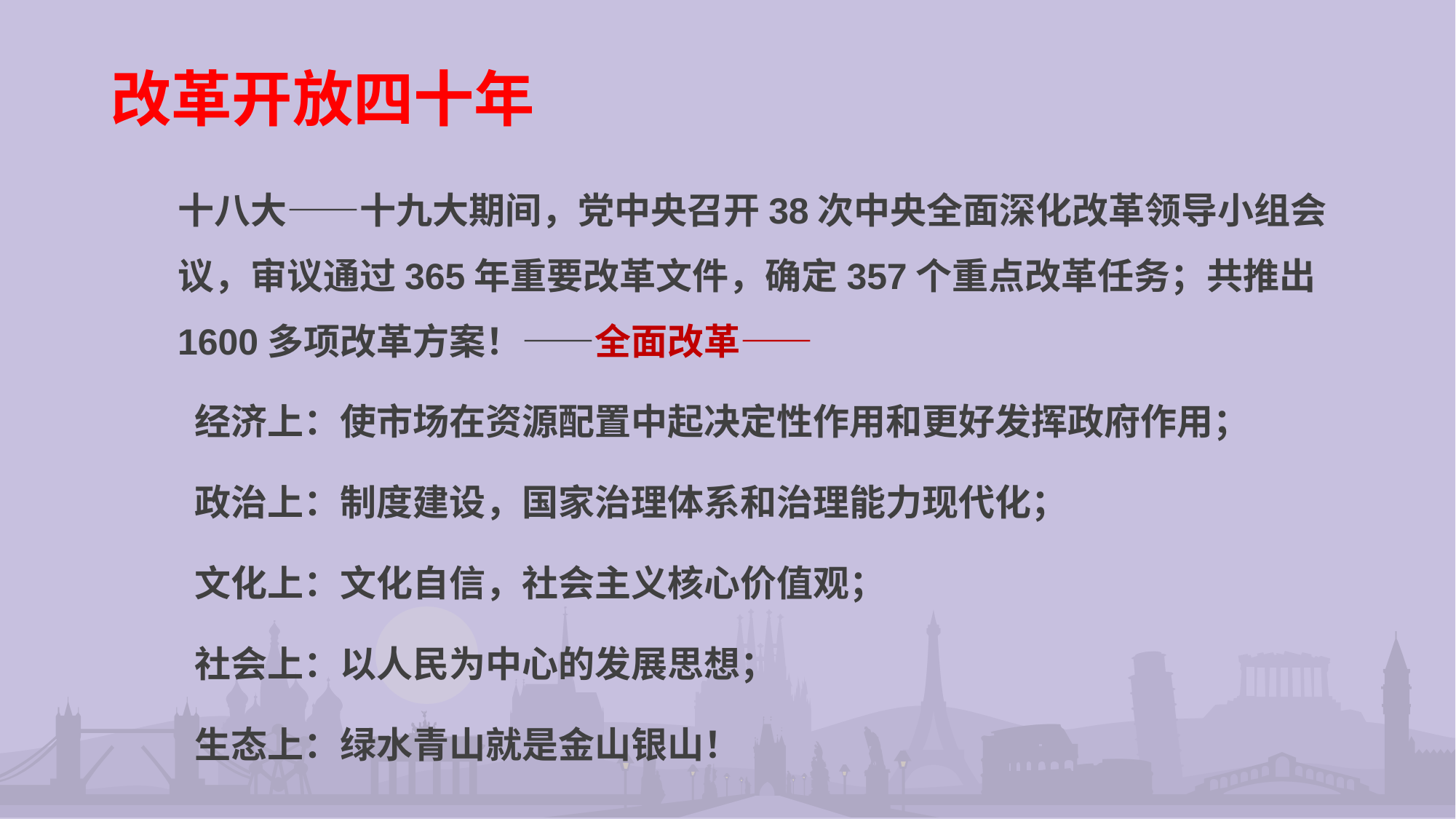

# 改革开放四十年
十八大——十九大期间，党中央召开38次中央全面深化改革领导小组会议，审议通过365年重要改革文件，确定357个重点改革任务；共推出1600多项改革方案！——全面改革——
 经济上：使市场在资源配置中起决定性作用和更好发挥政府作用；
 政治上：制度建设，国家治理体系和治理能力现代化；
 文化上：文化自信，社会主义核心价值观；
 社会上：以人民为中心的发展思想；
 生态上：绿水青山就是金山银山！